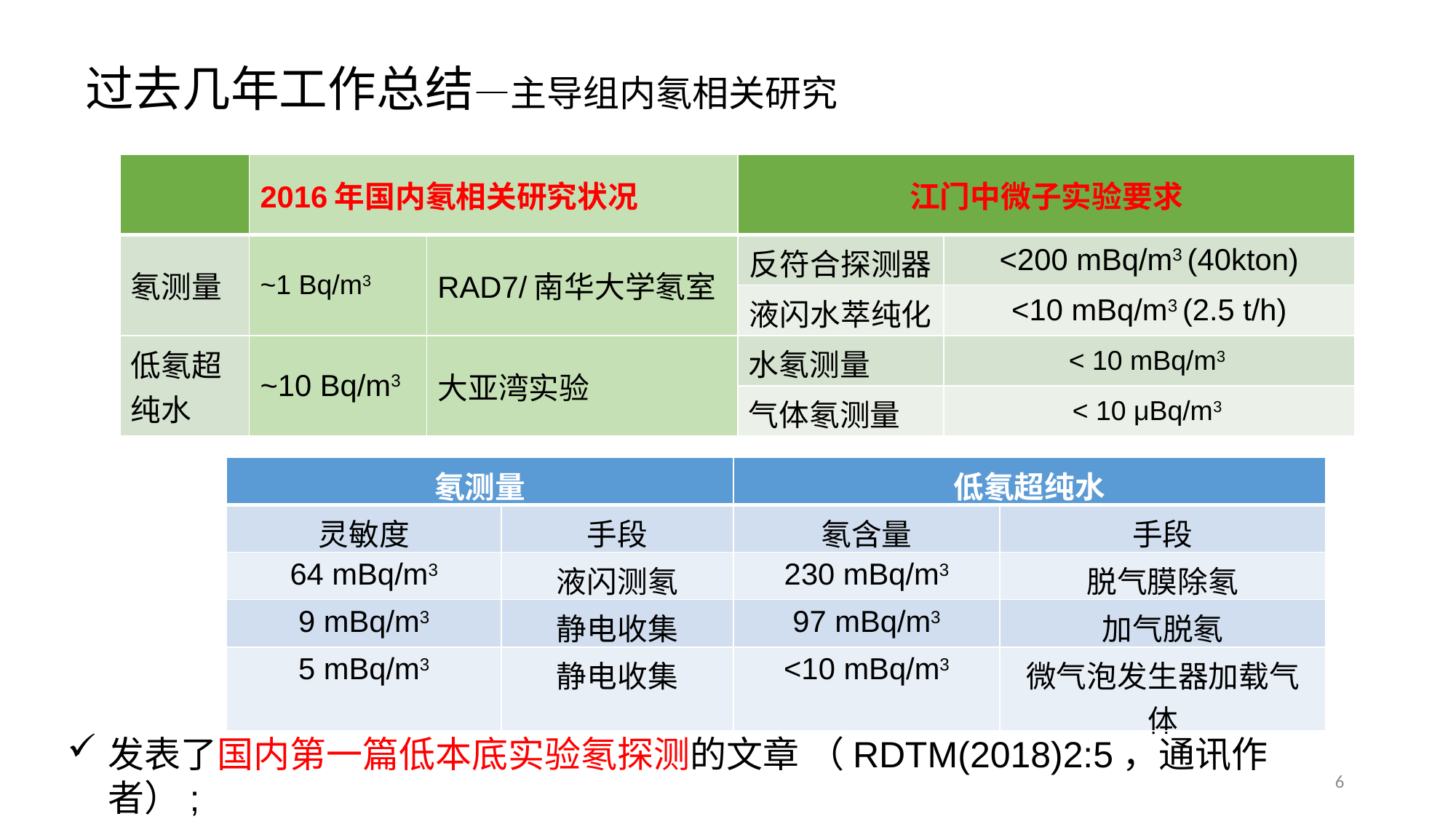

过去几年工作总结—主导组内氡相关研究
|  | 2016年国内氡相关研究状况 |  | 江门中微子实验要求 |  |
| --- | --- | --- | --- | --- |
| 氡测量 | ~1 Bq/m3 | RAD7/南华大学氡室 | 反符合探测器 | <200 mBq/m3 (40kton) |
|  |  |  | 液闪水萃纯化 | <10 mBq/m3 (2.5 t/h) |
| 低氡超纯水 | ~10 Bq/m3 | 大亚湾实验 | 水氡测量 | < 10 mBq/m3 |
|  |  |  | 气体氡测量 | < 10 μBq/m3 |
| 氡测量 |  | 低氡超纯水 |  |
| --- | --- | --- | --- |
| 灵敏度 | 手段 | 氡含量 | 手段 |
| 64 mBq/m3 | 液闪测氡 | 230 mBq/m3 | 脱气膜除氡 |
| 9 mBq/m3 | 静电收集 | 97 mBq/m3 | 加气脱氡 |
| 5 mBq/m3 | 静电收集 | <10 mBq/m3 | 微气泡发生器加载气体 |
发表了国内第一篇低本底实验氡探测的文章 （RDTM(2018)2:5，通讯作者）;
6